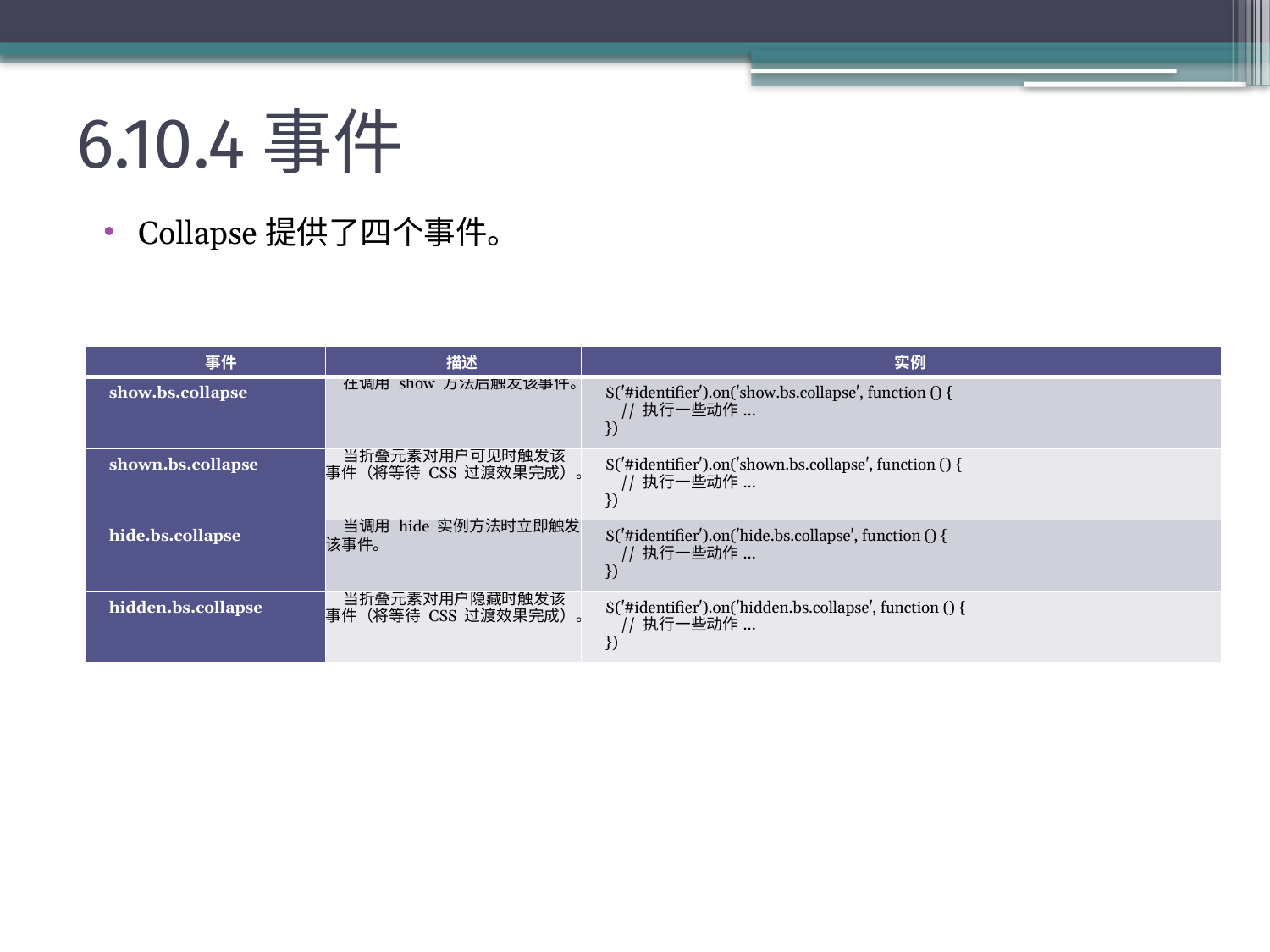

# 6.10.4事件
Collapse提供了四个事件。

| 事件 | 描述 | 实例 |
| --- | --- | --- |
| show.bs.collapse | 在调用 show 方法后触发该事件。 | $('#identifier').on('show.bs.collapse', function () { // 执行一些动作... }) |
| shown.bs.collapse | 当折叠元素对用户可见时触发该事件（将等待 CSS 过渡效果完成）。 | $('#identifier').on('shown.bs.collapse', function () { // 执行一些动作... }) |
| hide.bs.collapse | 当调用 hide 实例方法时立即触发该事件。 | $('#identifier').on('hide.bs.collapse', function () { // 执行一些动作... }) |
| hidden.bs.collapse | 当折叠元素对用户隐藏时触发该事件（将等待 CSS 过渡效果完成）。 | $('#identifier').on('hidden.bs.collapse', function () { // 执行一些动作... }) |